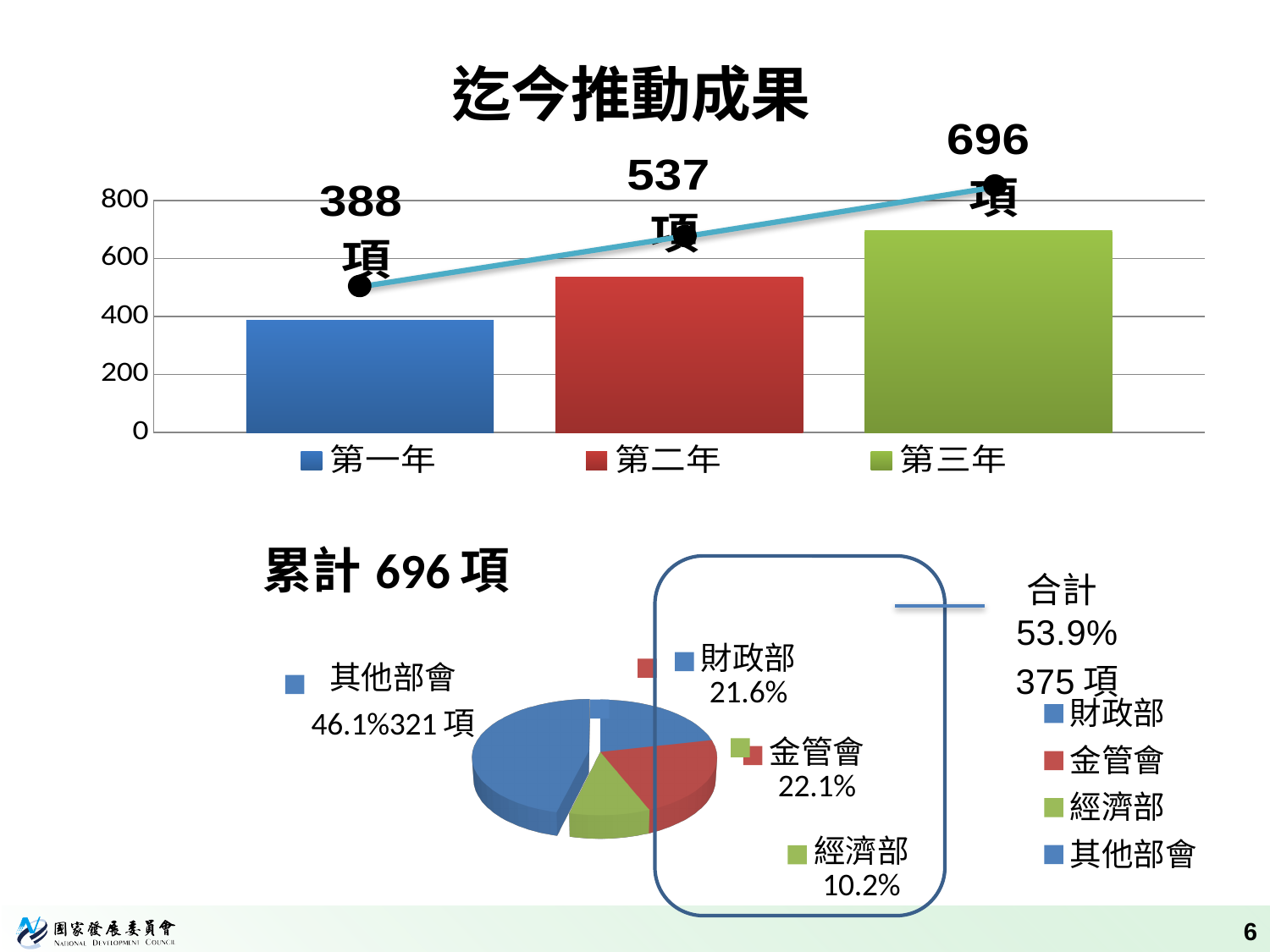

迄今推動成果

### Chart

| Category | 第一年 | 第二年 | 第三年 |
|---|---|---|---|
| 類別 1 | 388.0 | 537.0 | 696.0 |

[unsupported chart]